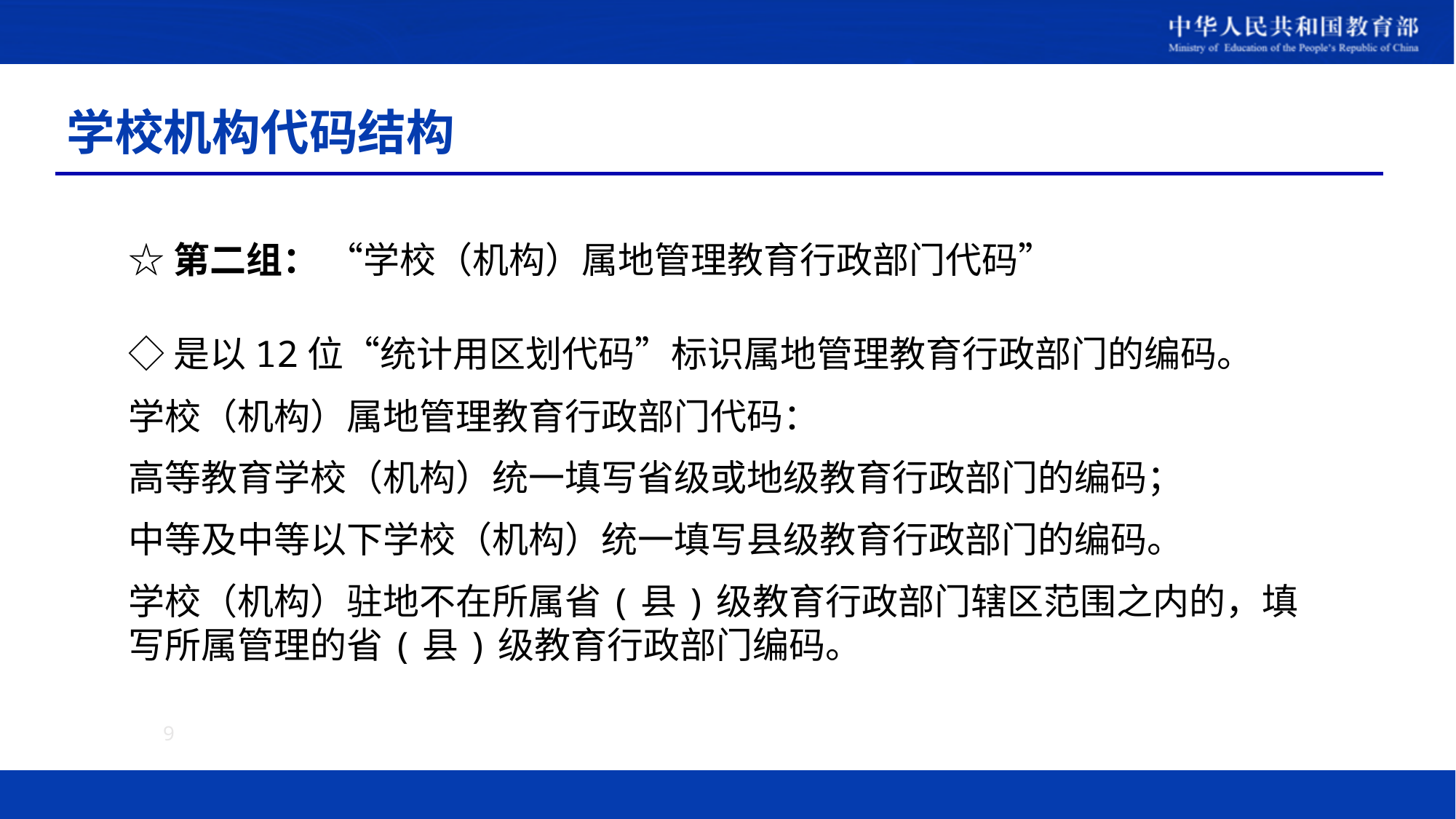

# 学校机构代码结构
☆第二组： “学校（机构）属地管理教育行政部门代码”
◇是以12位“统计用区划代码”标识属地管理教育行政部门的编码。
学校（机构）属地管理教育行政部门代码：
高等教育学校（机构）统一填写省级或地级教育行政部门的编码；
中等及中等以下学校（机构）统一填写县级教育行政部门的编码。
学校（机构）驻地不在所属省(县)级教育行政部门辖区范围之内的，填写所属管理的省(县)级教育行政部门编码。
9
9